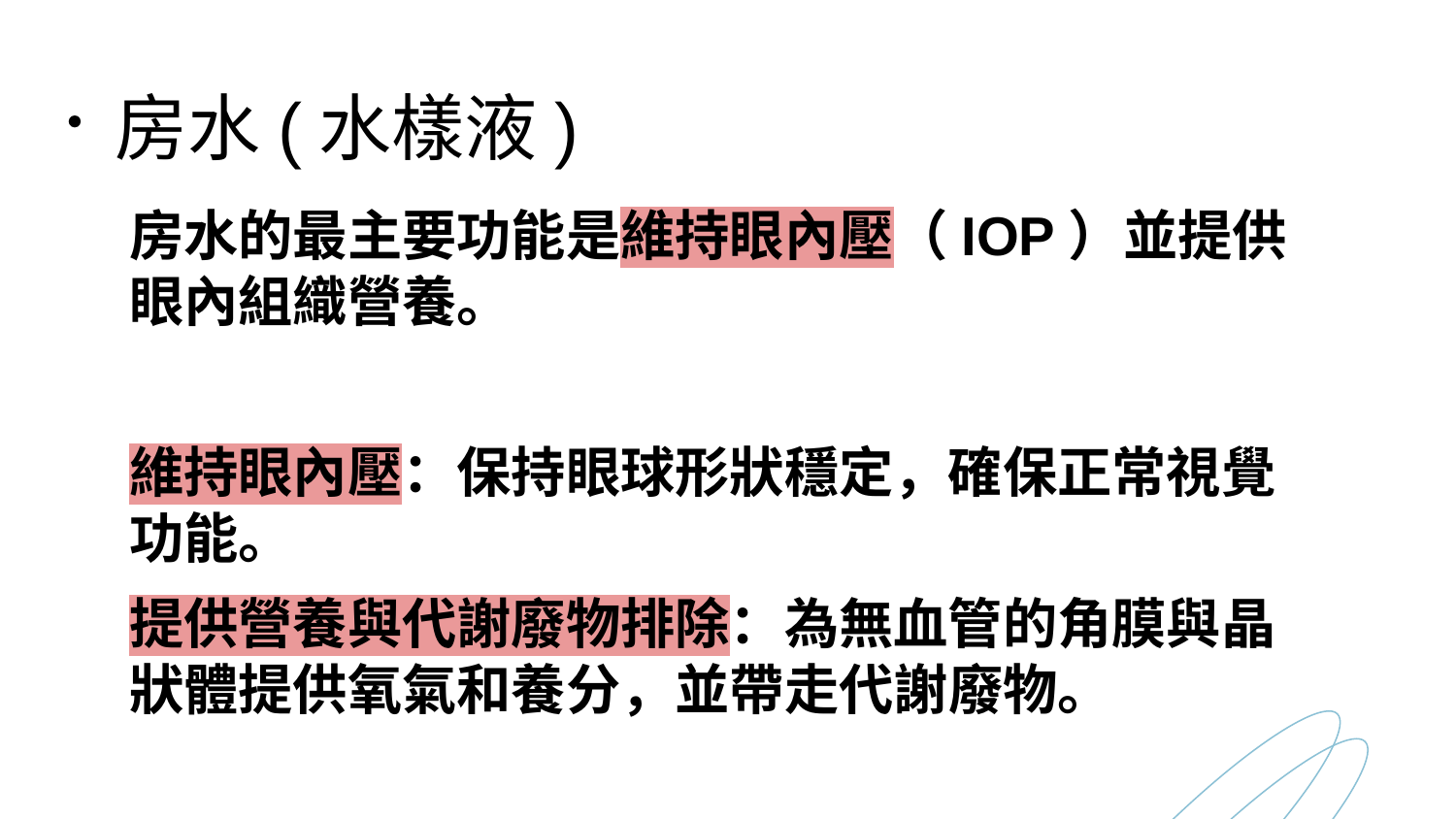

# 房水(水樣液)
房水的最主要功能是維持眼內壓（IOP）並提供眼內組織營養。

維持眼內壓：保持眼球形狀穩定，確保正常視覺功能。
提供營養與代謝廢物排除：為無血管的角膜與晶狀體提供氧氣和養分，並帶走代謝廢物。